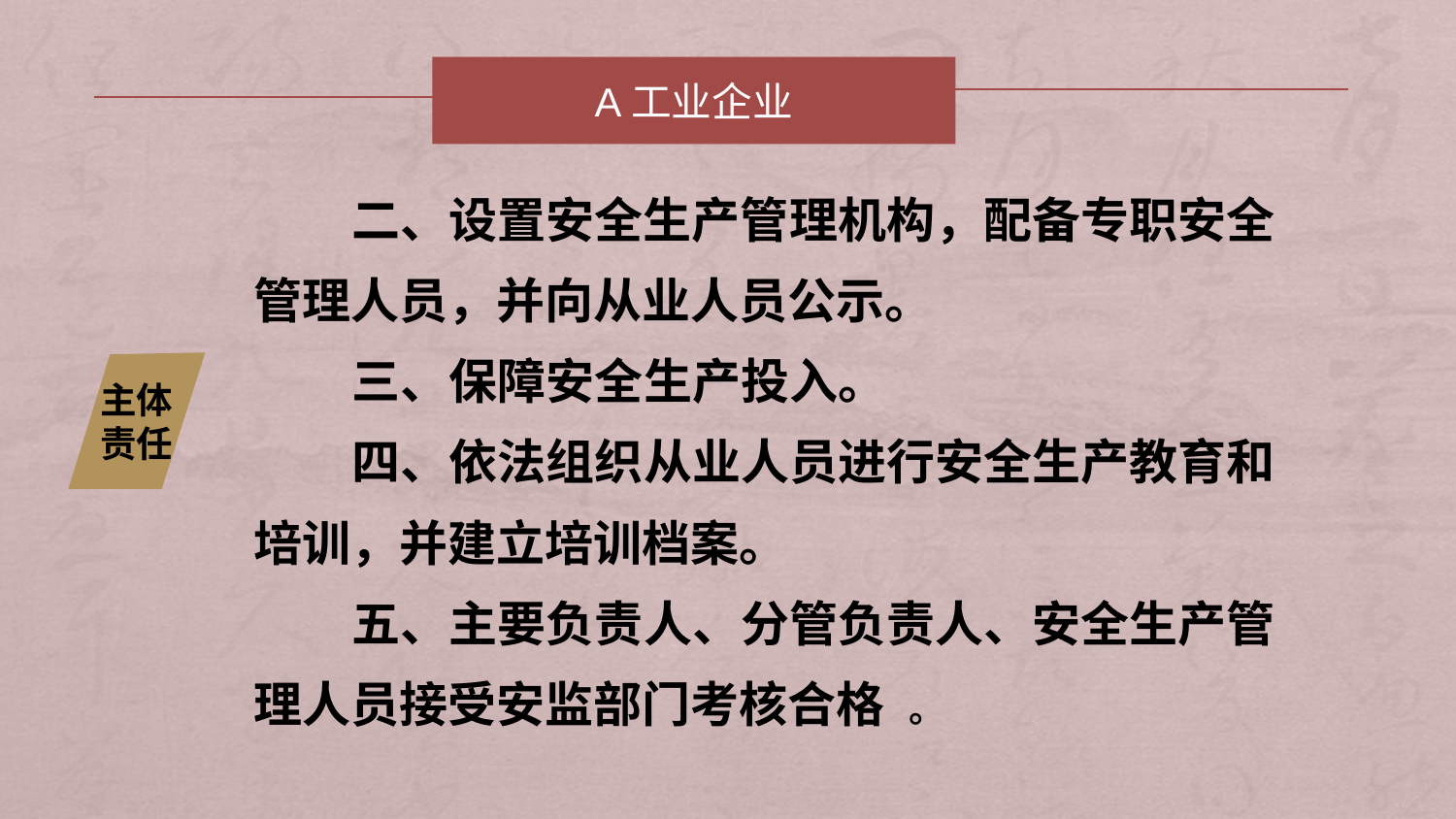

A工业企业
        二、设置安全生产管理机构，配备专职安全管理人员，并向从业人员公示。
        三、保障安全生产投入。
        四、依法组织从业人员进行安全生产教育和培训，并建立培训档案。
        五、主要负责人、分管负责人、安全生产管理人员接受安监部门考核合格   。
主体责任